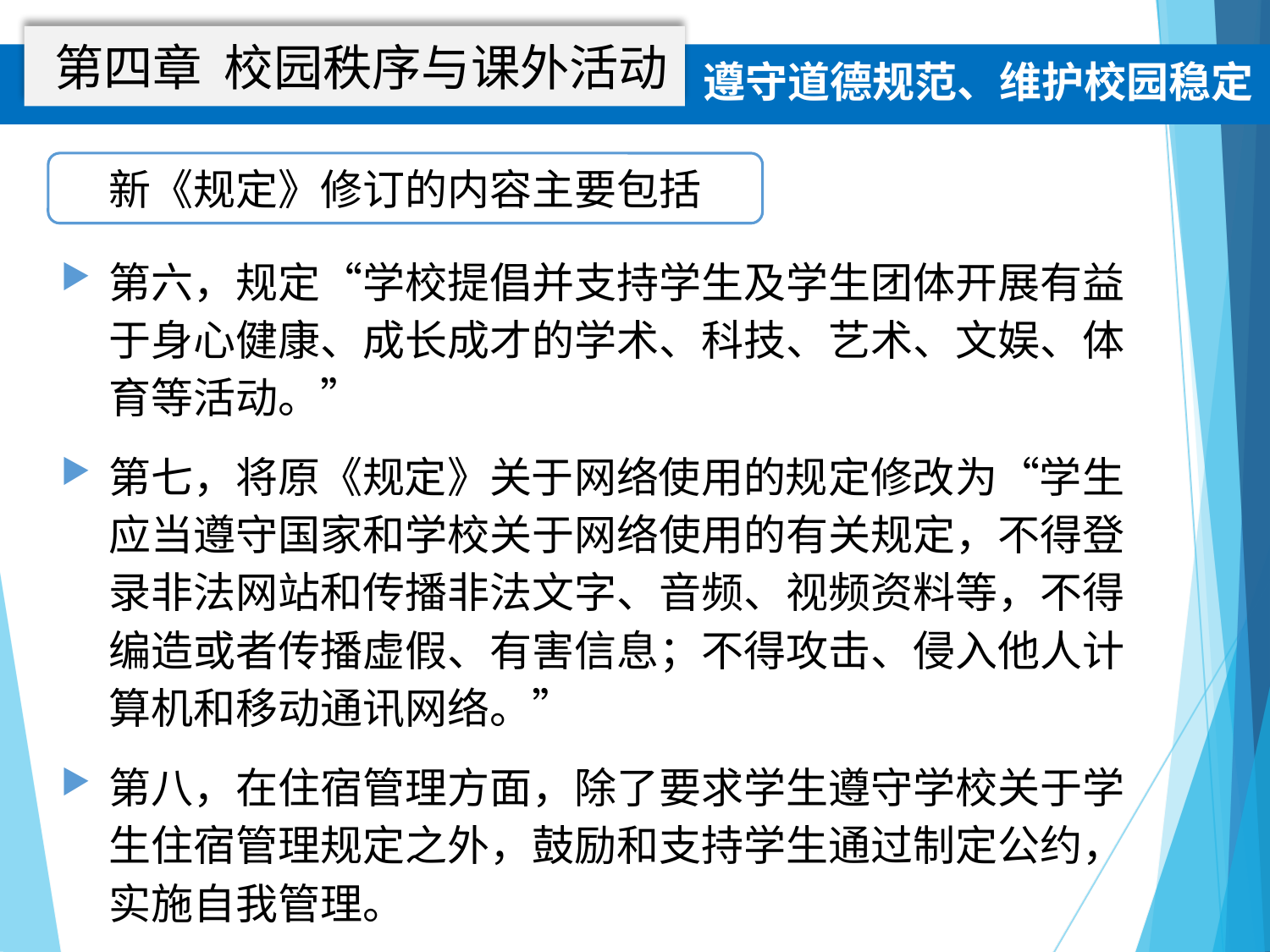

第四章  校园秩序与课外活动
遵守道德规范、维护校园稳定
新《规定》修订的内容主要包括
第六，规定“学校提倡并支持学生及学生团体开展有益于身心健康、成长成才的学术、科技、艺术、文娱、体育等活动。”
第七，将原《规定》关于网络使用的规定修改为“学生应当遵守国家和学校关于网络使用的有关规定，不得登录非法网站和传播非法文字、音频、视频资料等，不得编造或者传播虚假、有害信息；不得攻击、侵入他人计算机和移动通讯网络。”
第八，在住宿管理方面，除了要求学生遵守学校关于学生住宿管理规定之外，鼓励和支持学生通过制定公约，实施自我管理。